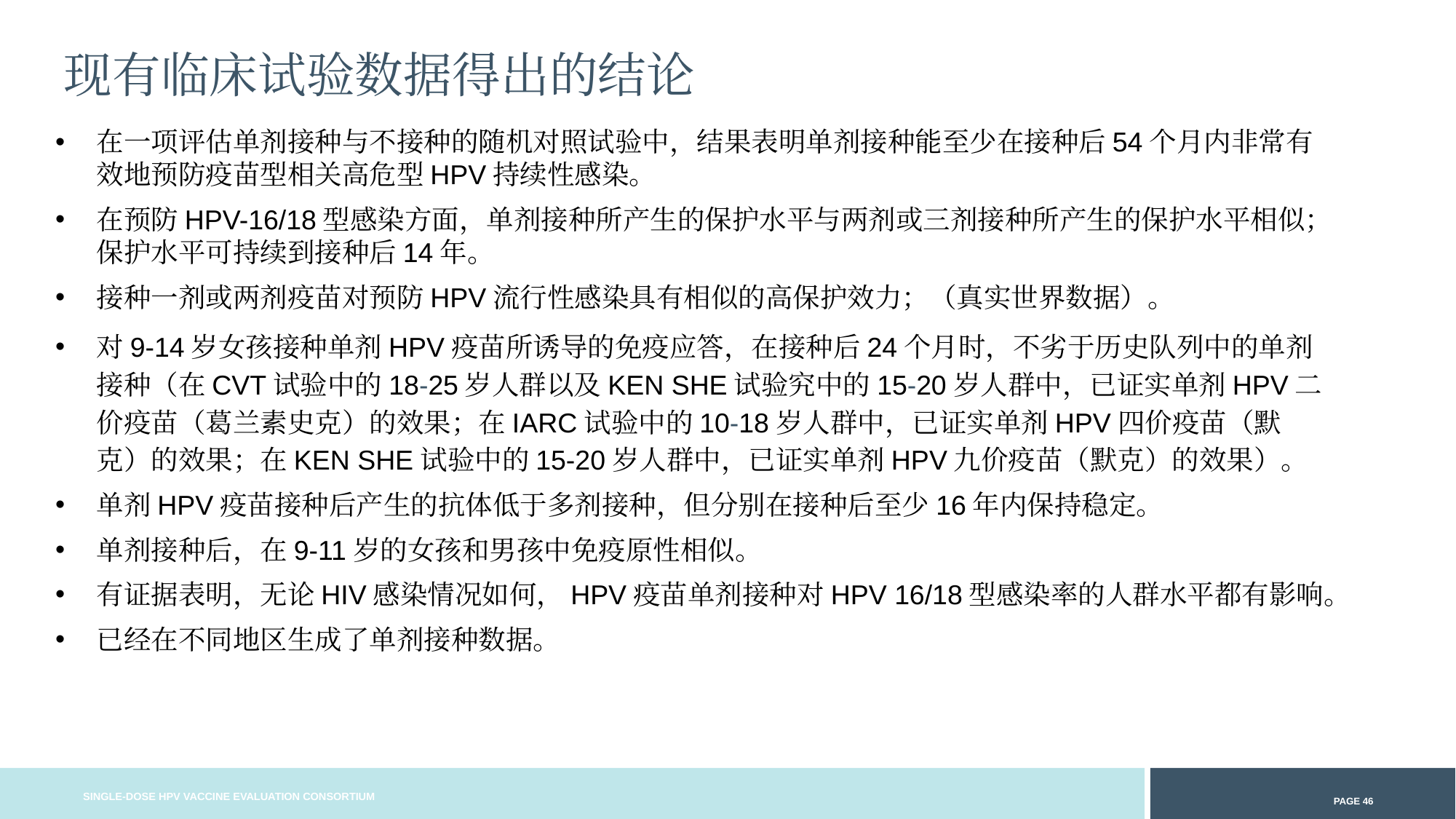

现有临床试验数据得出的结论
在一项评估单剂接种与不接种的随机对照试验中，结果表明单剂接种能至少在接种后54个月内非常有效地预防疫苗型相关高危型HPV持续性感染。
在预防HPV-16/18型感染方面，单剂接种所产生的保护水平与两剂或三剂接种所产生的保护水平相似；保护水平可持续到接种后14年。
接种一剂或两剂疫苗对预防HPV流行性感染具有相似的高保护效力；（真实世界数据）。
对9-14岁女孩接种单剂HPV疫苗所诱导的免疫应答，在接种后24个月时，不劣于历史队列中的单剂接种（在CVT试验中的18-25岁人群以及KEN SHE试验究中的15-20岁人群中，已证实单剂HPV二价疫苗（葛兰素史克）的效果；在IARC试验中的10-18岁人群中，已证实单剂HPV四价疫苗（默克）的效果；在KEN SHE试验中的15-20岁人群中，已证实单剂HPV九价疫苗（默克）的效果）。
单剂HPV疫苗接种后产生的抗体低于多剂接种，但分别在接种后至少16年内保持稳定。
单剂接种后，在9-11岁的女孩和男孩中免疫原性相似。
有证据表明，无论HIV感染情况如何，HPV疫苗单剂接种对HPV 16/18型感染率的人群水平都有影响。
已经在不同地区生成了单剂接种数据。